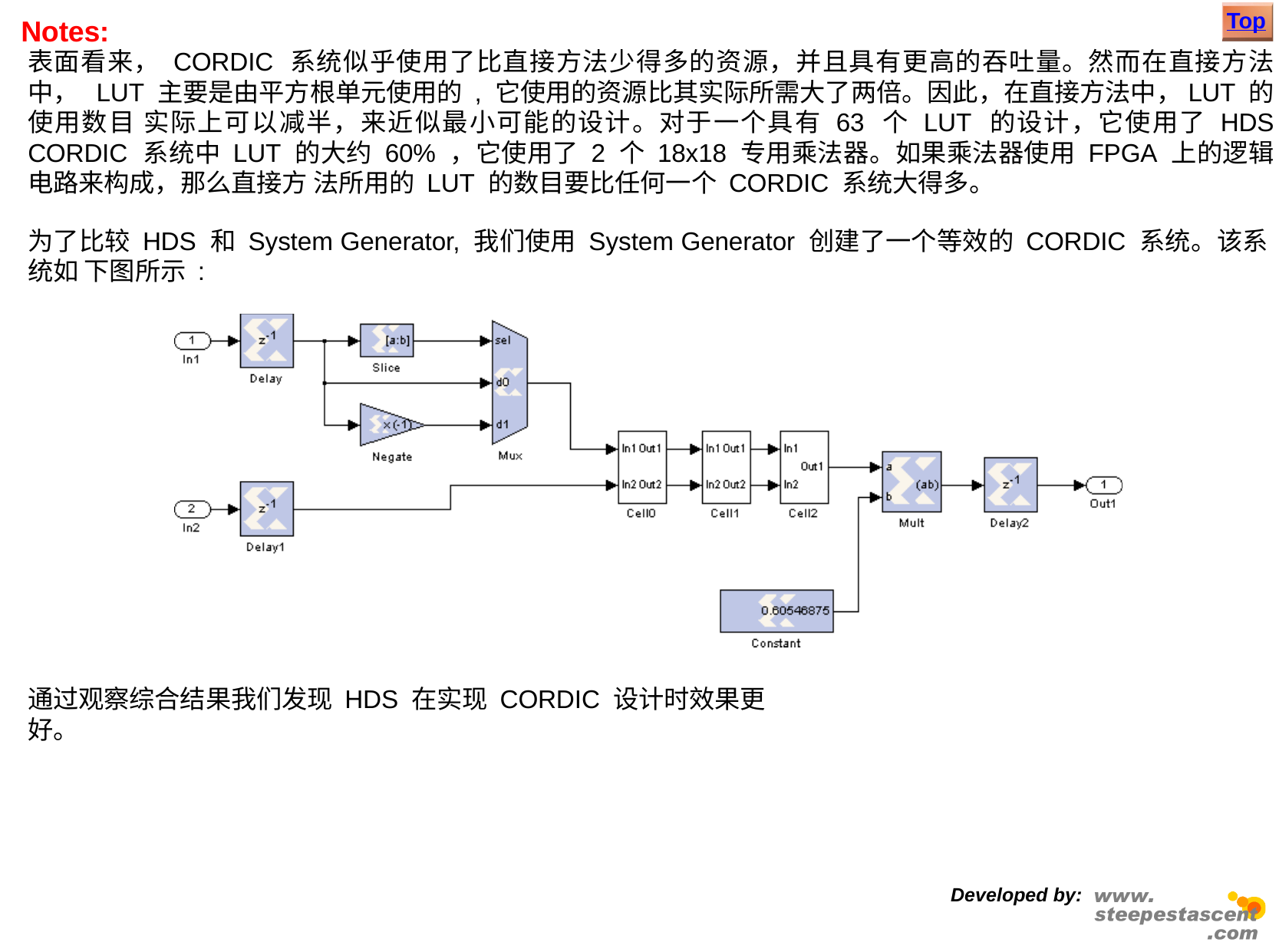

Top
# Notes:
表面看来， CORDIC 系统似乎使用了比直接方法少得多的资源，并且具有更高的吞吐量。然而在直接方法中，  LUT 主要是由平方根单元使用的 , 它使用的资源比其实际所需大了两倍。因此，在直接方法中，LUT 的使用数目 实际上可以减半，来近似最小可能的设计。对于一个具有 63 个 LUT 的设计，它使用了 HDS CORDIC 系统中 LUT 的大约 60% ，它使用了 2 个 18x18 专用乘法器。如果乘法器使用 FPGA 上的逻辑电路来构成，那么直接方 法所用的 LUT 的数目要比任何一个 CORDIC 系统大得多。
为了比较 HDS 和 System Generator, 我们使用 System Generator 创建了一个等效的 CORDIC 系统。该系统如 下图所示 :

通过观察综合结果我们发现 HDS 在实现 CORDIC 设计时效果更好。
Developed by: